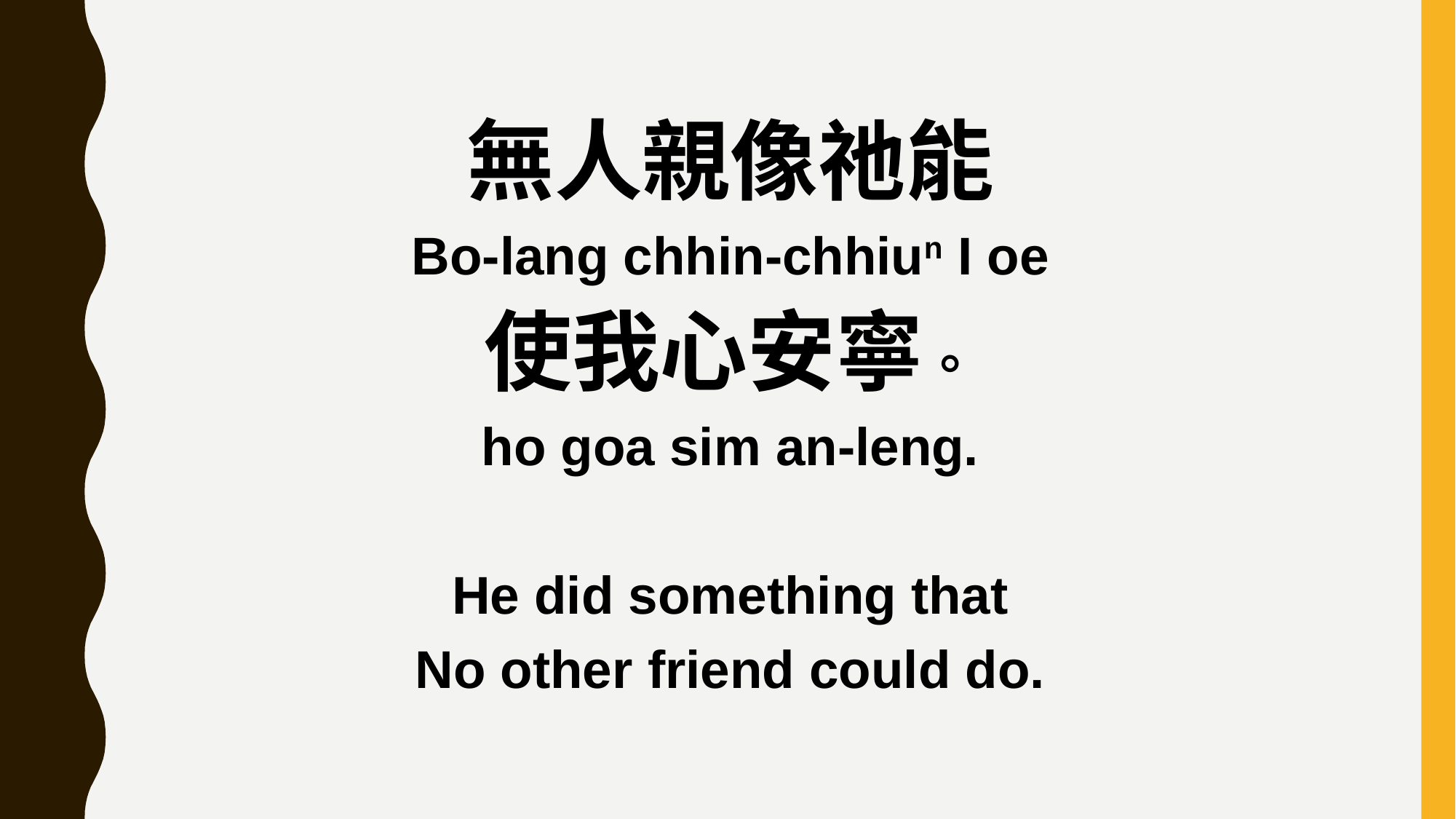

無人親像祂能
Bo-lang chhin-chhiun I oe
使我心安寧。
ho goa sim an-leng.

He did something that
No other friend could do.